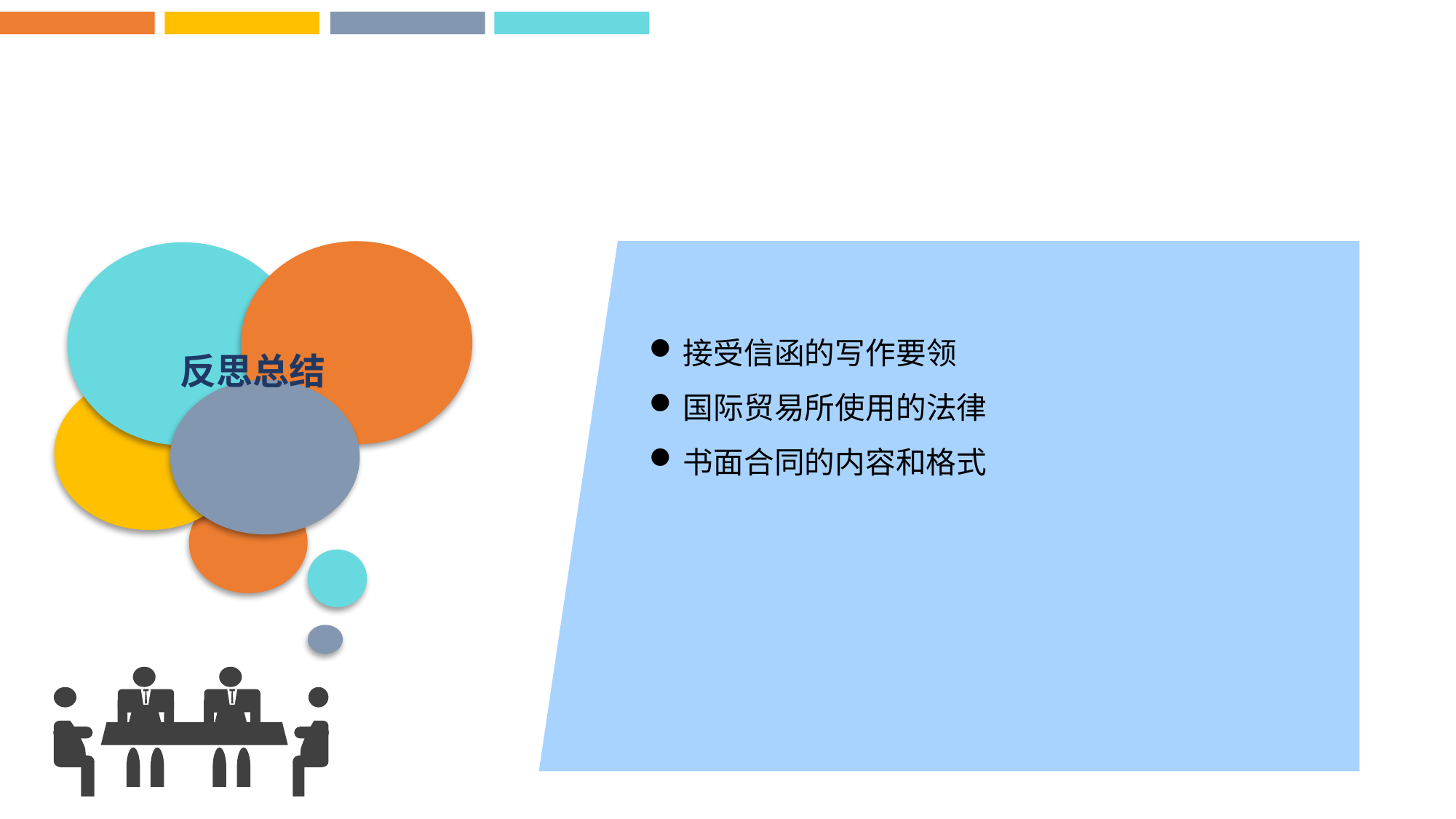

接受信函的写作要领
国际贸易所使用的法律
书面合同的内容和格式
反思总结